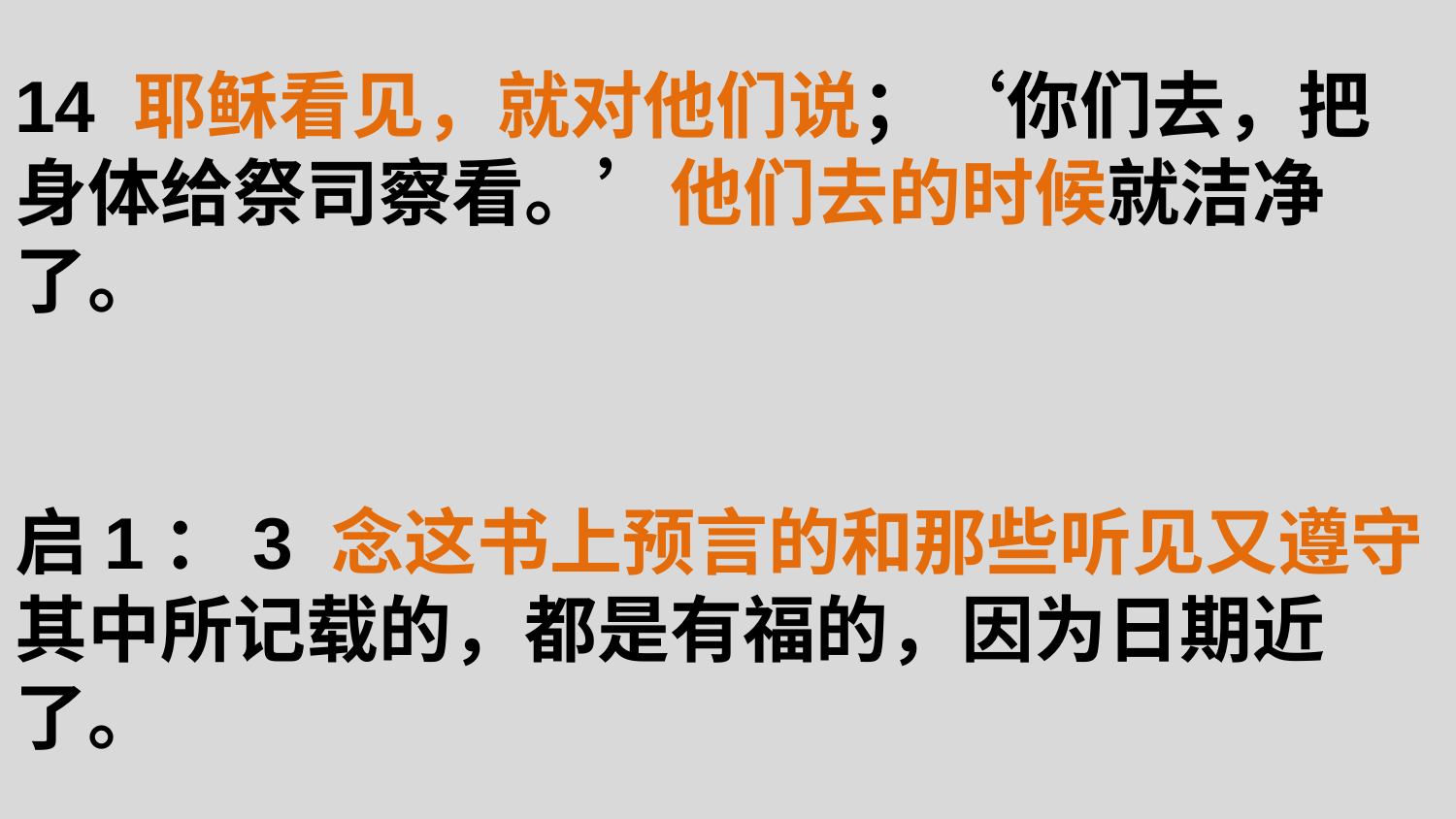

# 14 耶稣看见，就对他们说；‘你们去，把身体给祭司察看。’他们去的时候就洁净了。 启1：3 念这书上预言的和那些听见又遵守其中所记载的，都是有福的，因为日期近了。